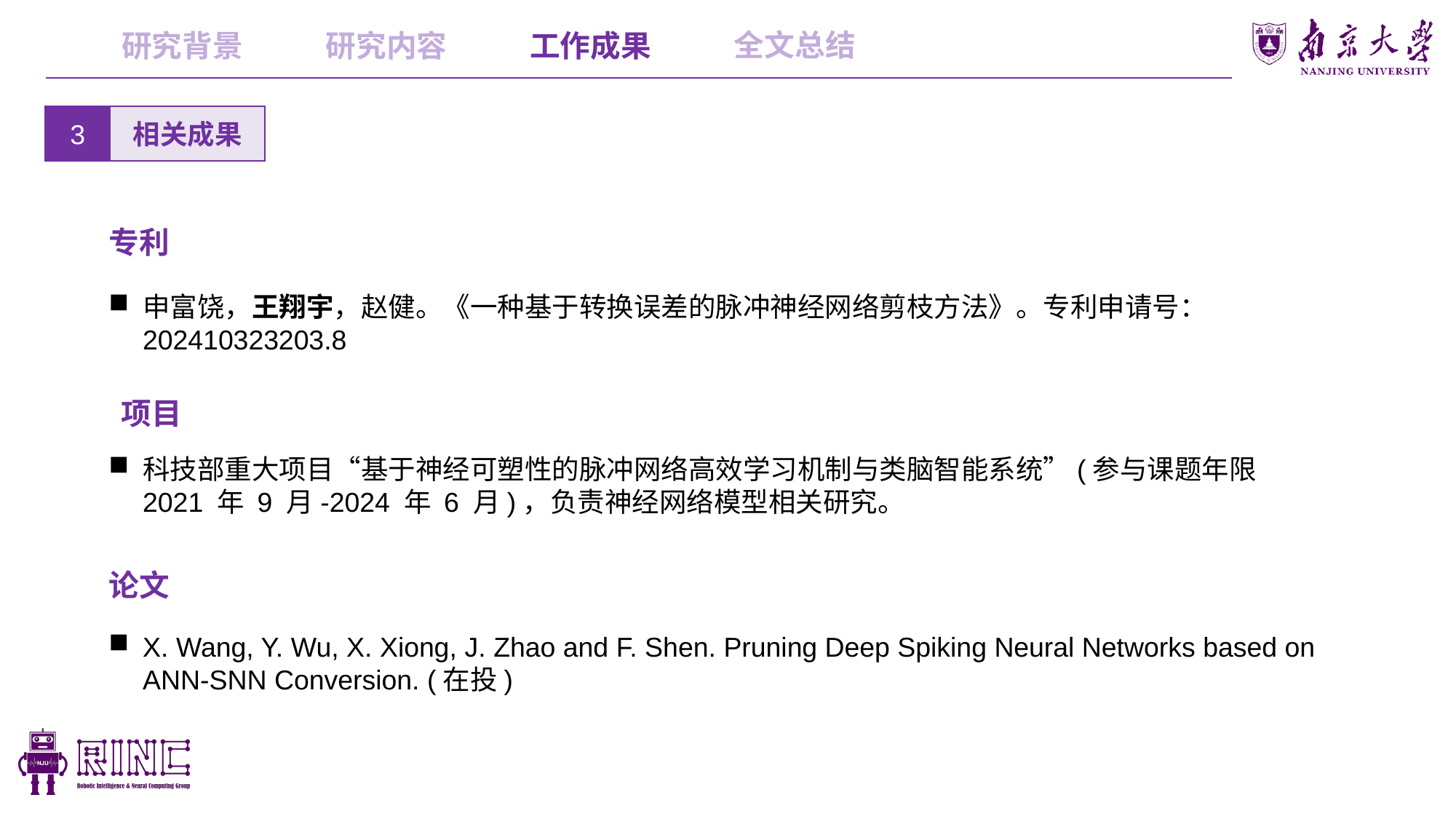

全文总结
研究内容
工作成果
研究背景
3
相关成果
专利
申富饶，王翔宇，赵健。《一种基于转换误差的脉冲神经网络剪枝方法》。专利申请号：202410323203.8
项目
科技部重大项目“基于神经可塑性的脉冲网络高效学习机制与类脑智能系统”(参与课题年限 2021 年 9 月-2024 年 6 月)，负责神经网络模型相关研究。
论文
X. Wang, Y. Wu, X. Xiong, J. Zhao and F. Shen. Pruning Deep Spiking Neural Networks based on ANN-SNN Conversion. (在投)